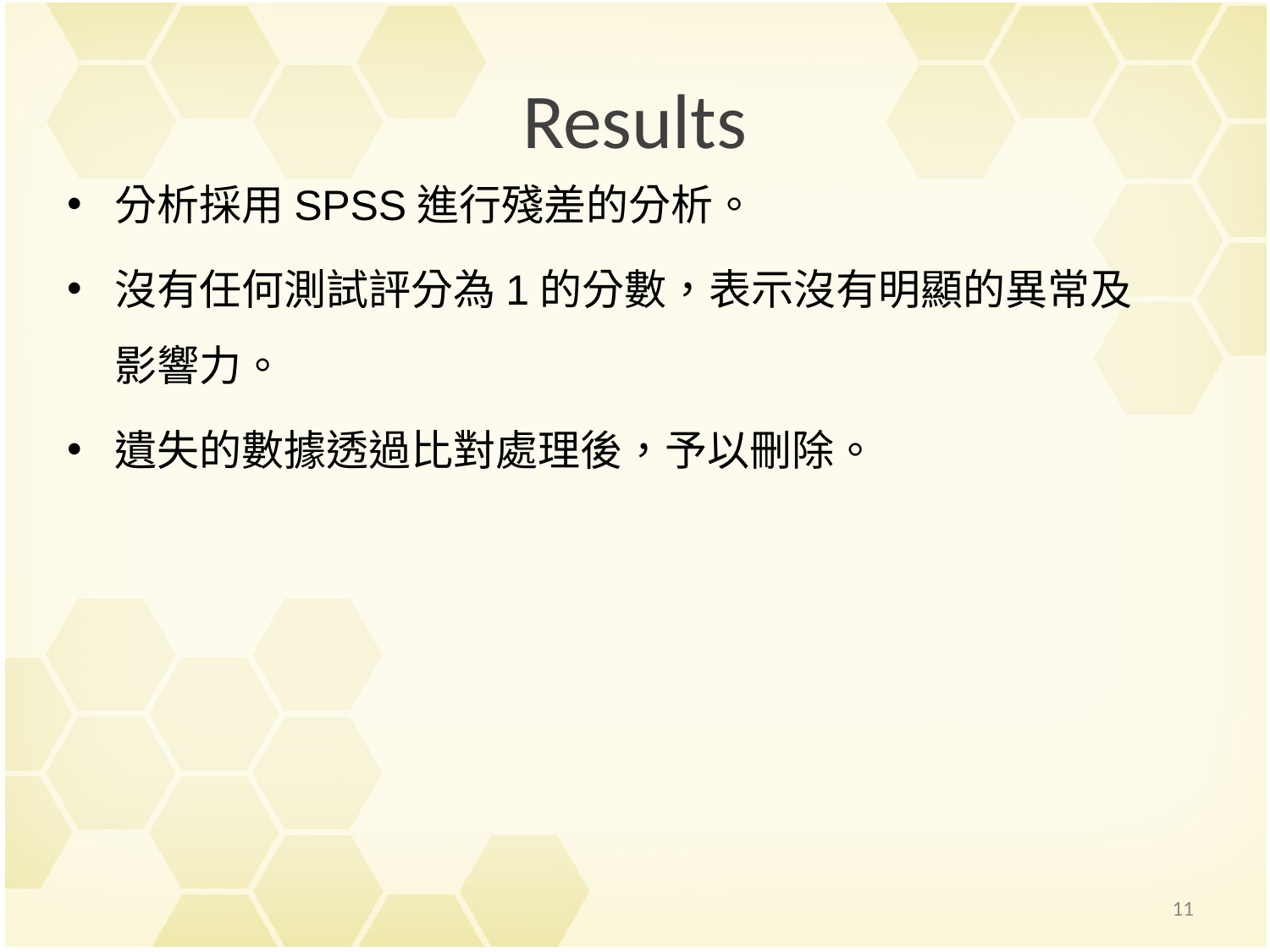

# Results
分析採用SPSS進行殘差的分析。
沒有任何測試評分為1的分數，表示沒有明顯的異常及影響力。
遺失的數據透過比對處理後，予以刪除。
11